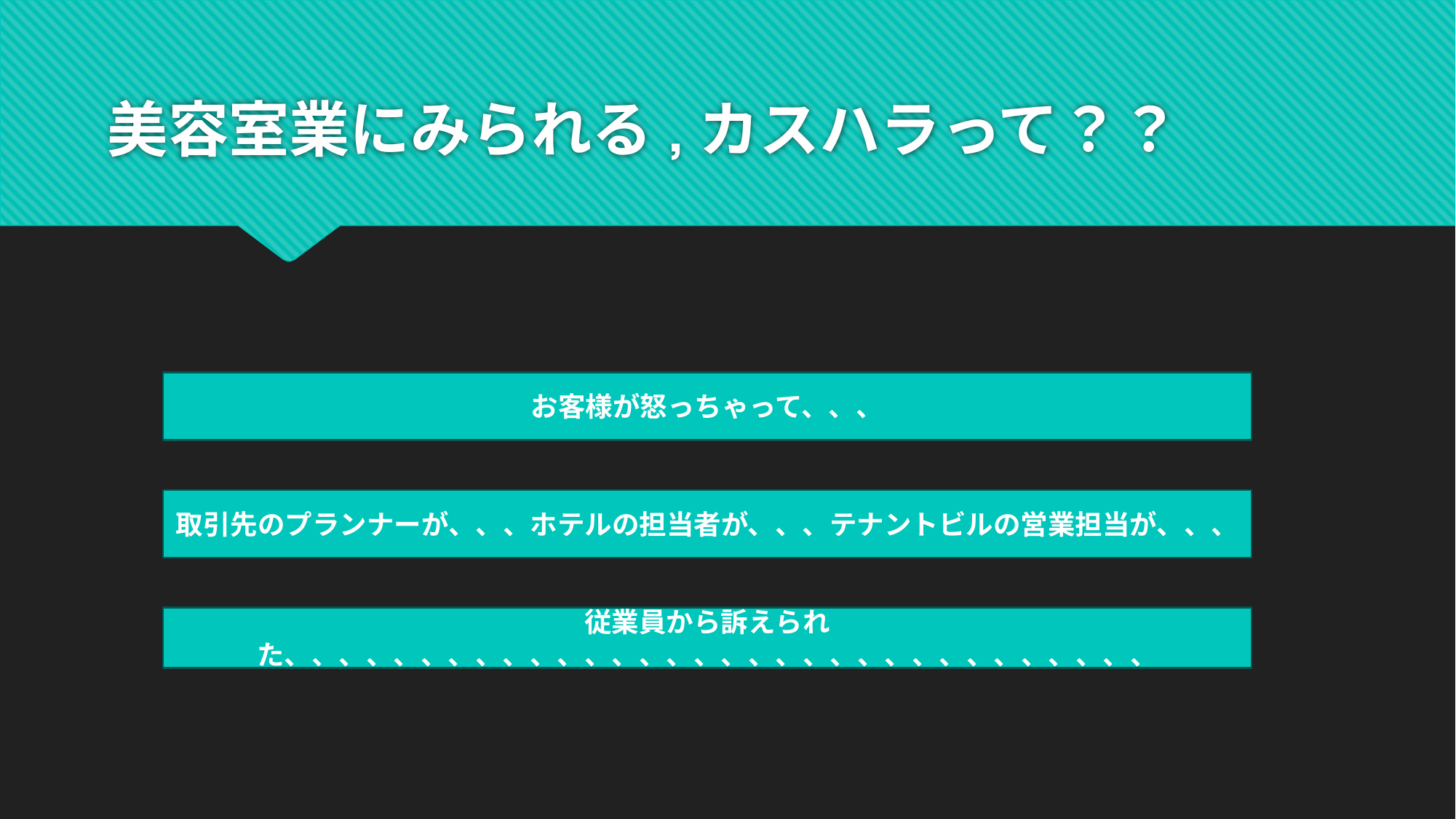

# 美容室業にみられる,カスハラって？？

お客様が怒っちゃって、、、
取引先のプランナーが、、、ホテルの担当者が、、、テナントビルの営業担当が、、、
従業員から訴えられた、、、、、、、、、、、、、、、、、、、、、、、、、、、、、、、、